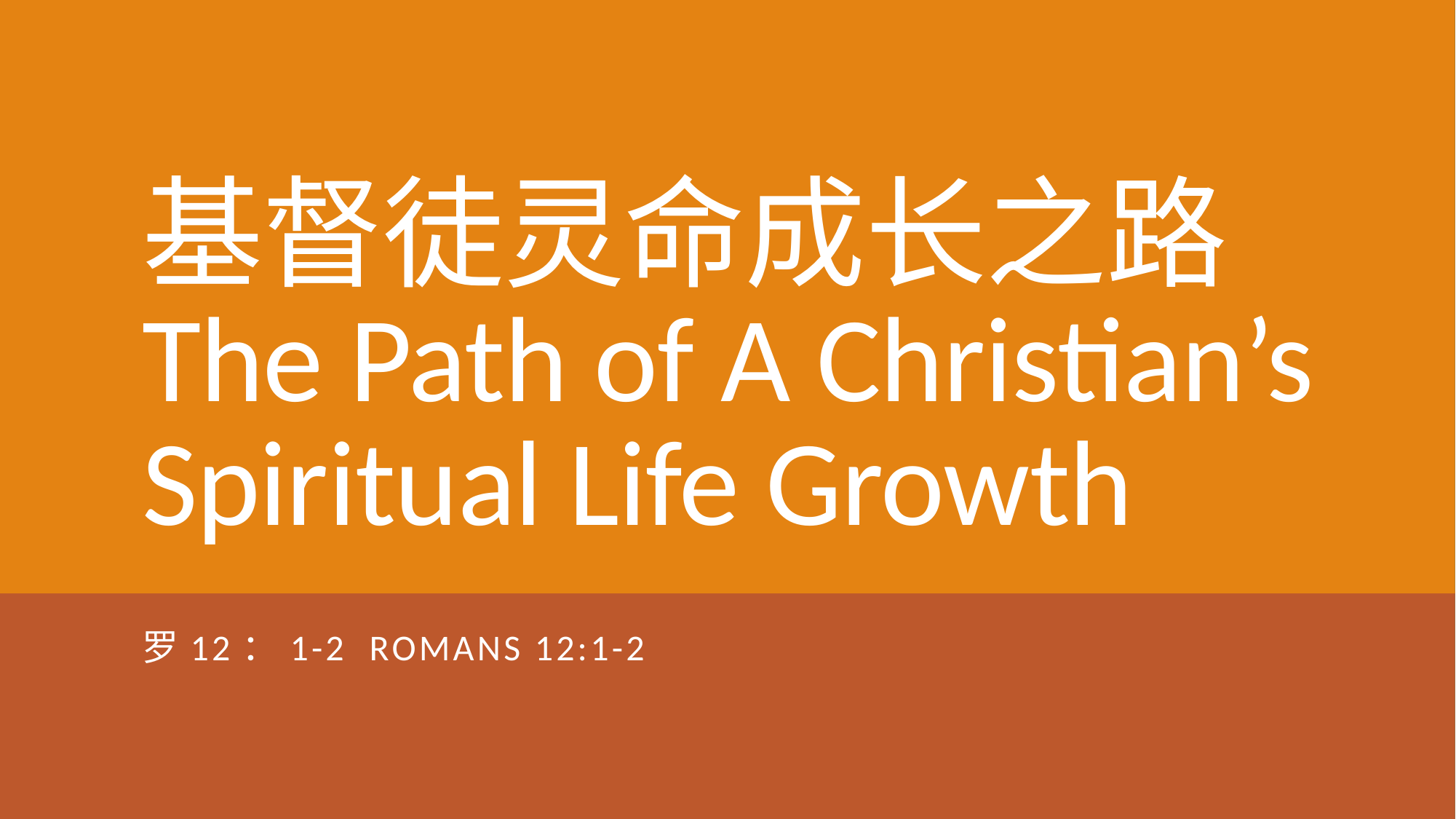

# 基督徒灵命成长之路 The Path of A Christian’s Spiritual Life Growth

罗12：1-2  Romans 12:1-2